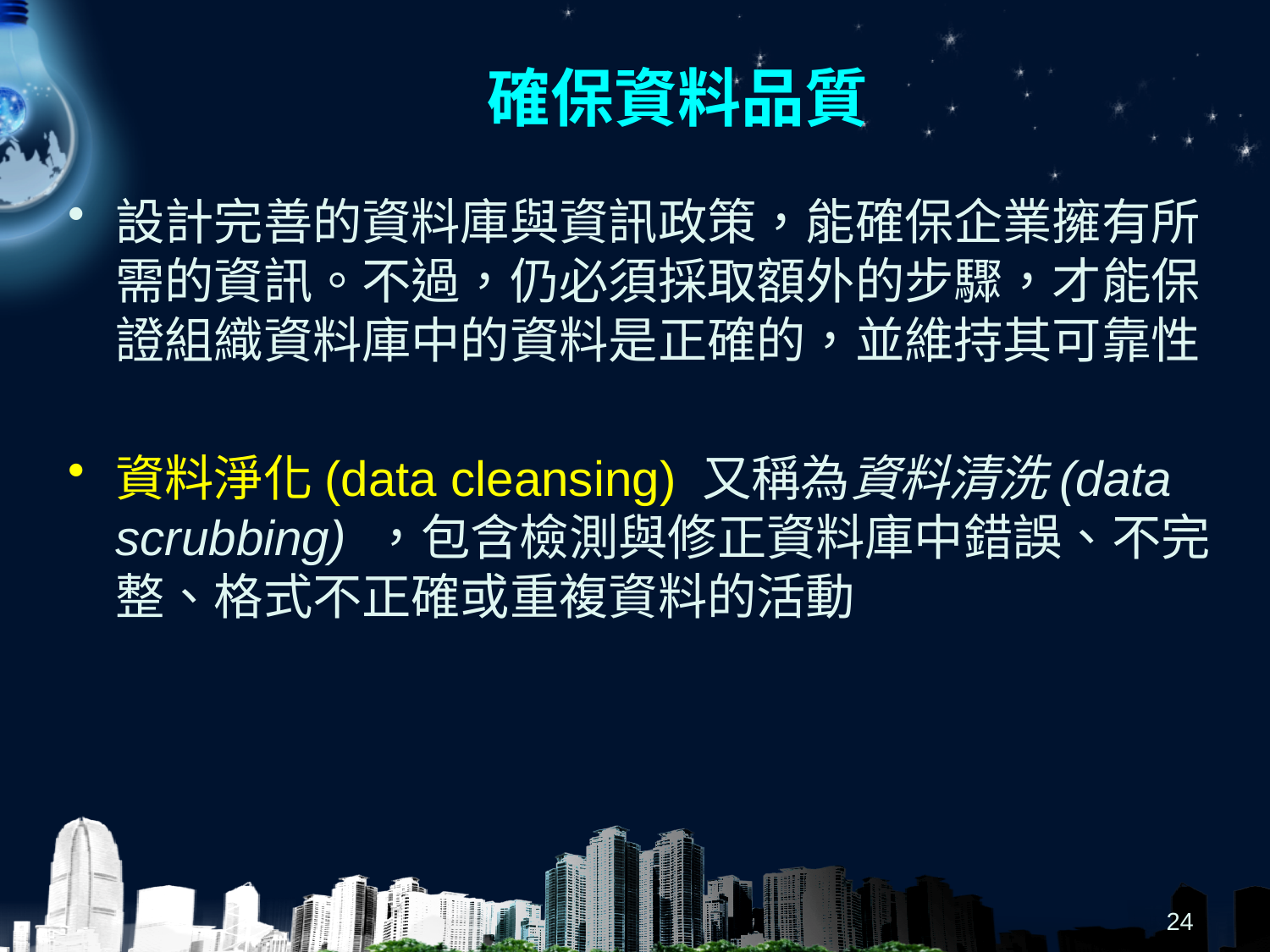

# 確保資料品質
設計完善的資料庫與資訊政策，能確保企業擁有所需的資訊。不過，仍必須採取額外的步驟，才能保證組織資料庫中的資料是正確的，並維持其可靠性

資料淨化(data cleansing) 又稱為資料清洗(data scrubbing) ，包含檢測與修正資料庫中錯誤、不完整、格式不正確或重複資料的活動
24